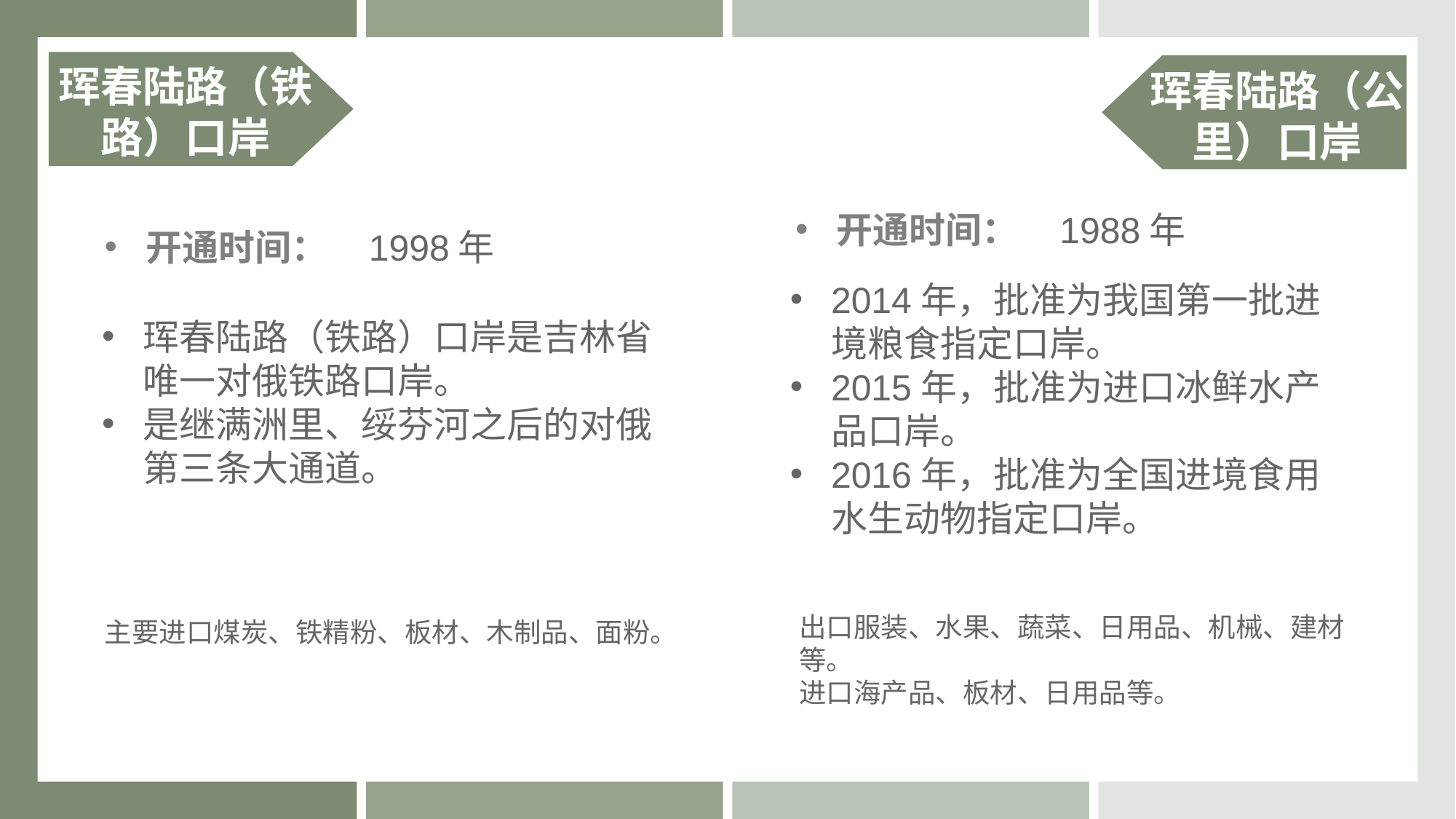

珲春陆路（铁路）口岸

珲春陆路（公里）口岸
开通时间：    1988年

开通时间：    1998年

2014年，批准为我国第一批进境粮食指定口岸。
2015年，批准为进口冰鲜水产品口岸。
2016年，批准为全国进境食用水生动物指定口岸。
珲春陆路（铁路）口岸是吉林省唯一对俄铁路口岸。
是继满洲里、绥芬河之后的对俄第三条大通道。
出口服装、水果、蔬菜、日用品、机械、建材等。
进口海产品、板材、日用品等。
主要进口煤炭、铁精粉、板材、木制品、面粉。